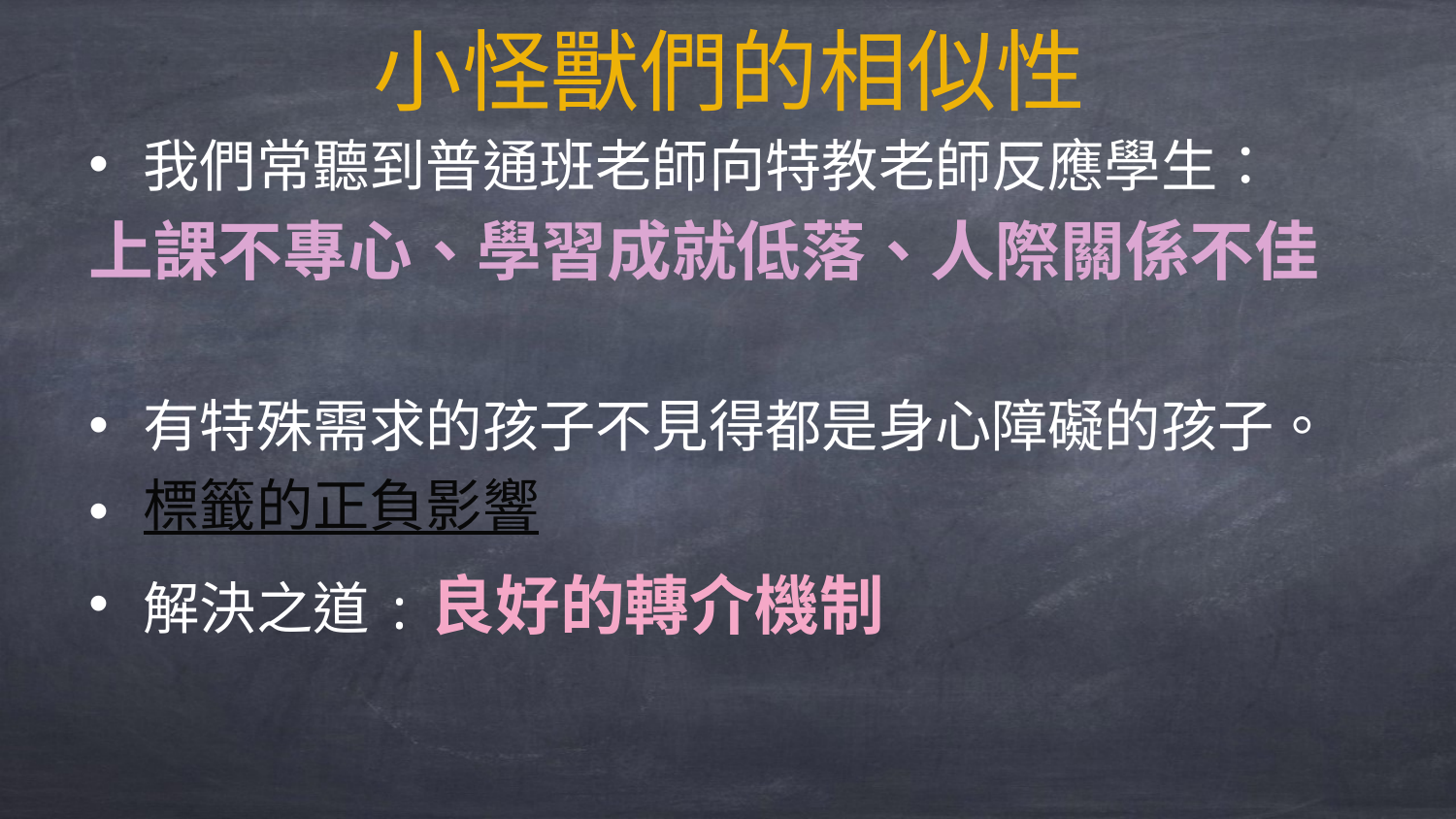

# 小怪獸們的相似性
我們常聽到普通班老師向特教老師反應學生：
上課不專心、學習成就低落、人際關係不佳

有特殊需求的孩子不見得都是身心障礙的孩子。
標籤的正負影響
解決之道:良好的轉介機制